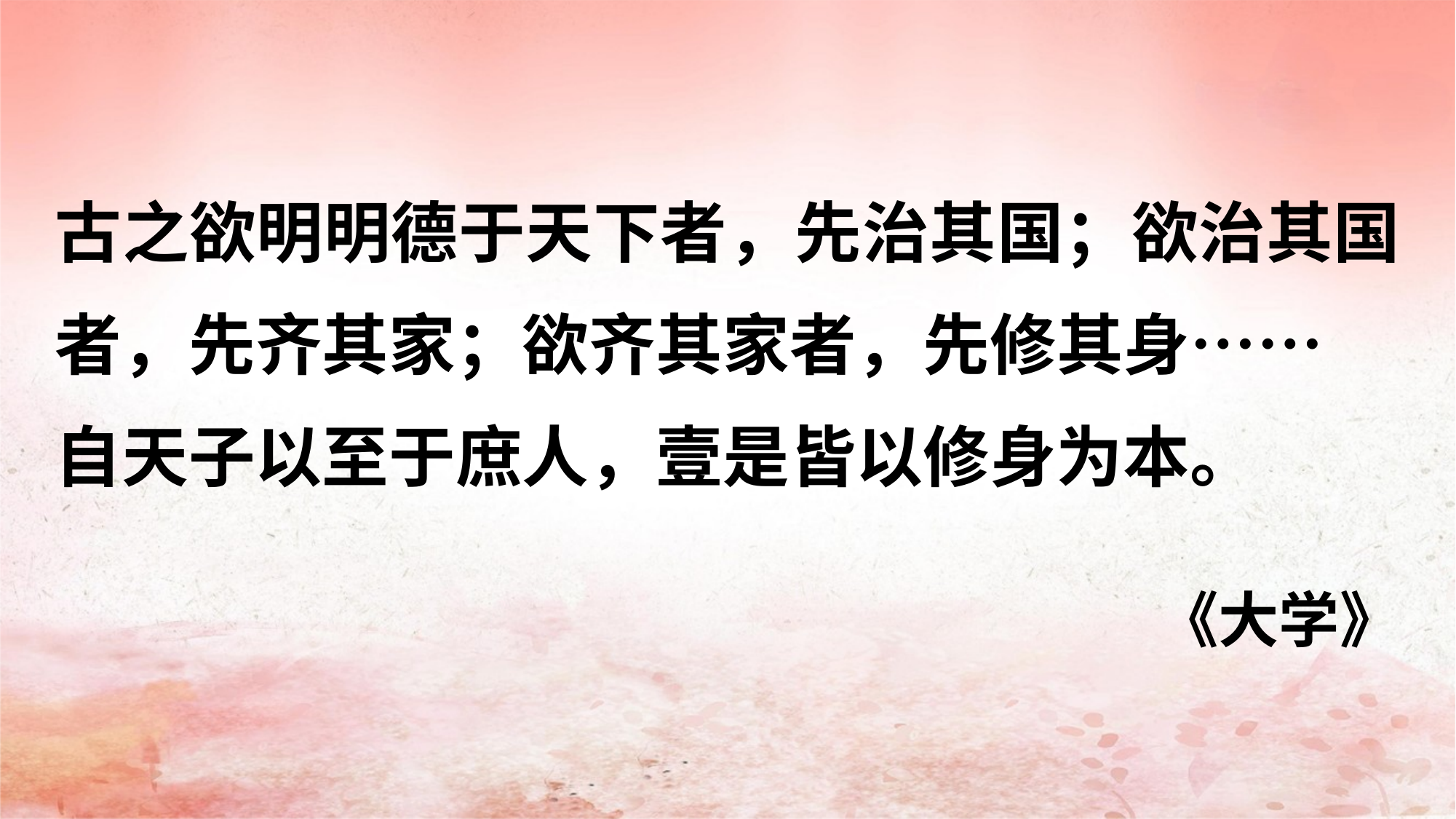

古之欲明明德于天下者，先治其国；欲治其国者，先齐其家；欲齐其家者，先修其身……
自天子以至于庶人，壹是皆以修身为本。
《大学》